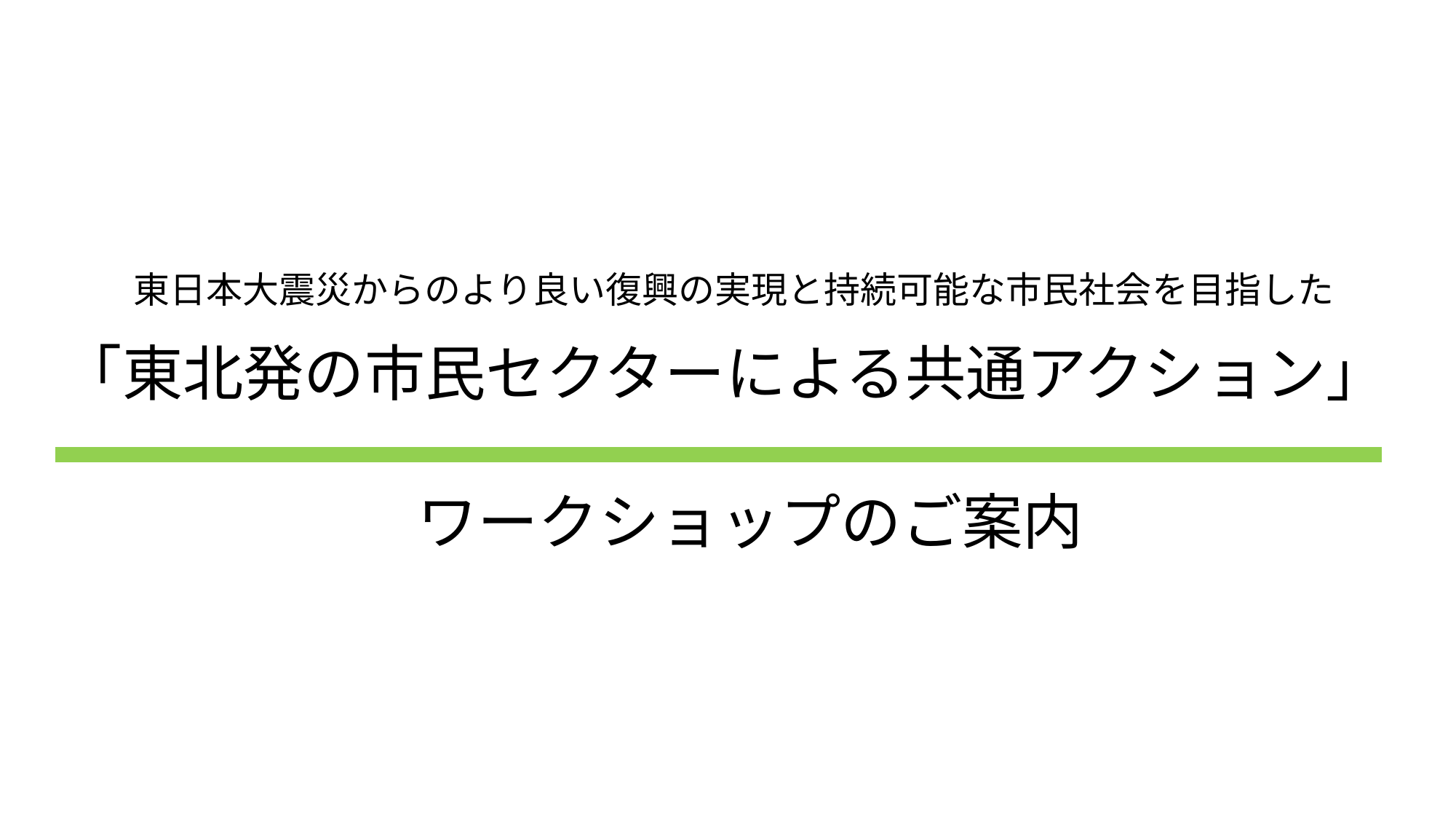

東日本大震災からのより良い復興の実現と持続可能な市民社会を目指した
 「東北発の市民セクターによる共通アクション」
ワークショップのご案内